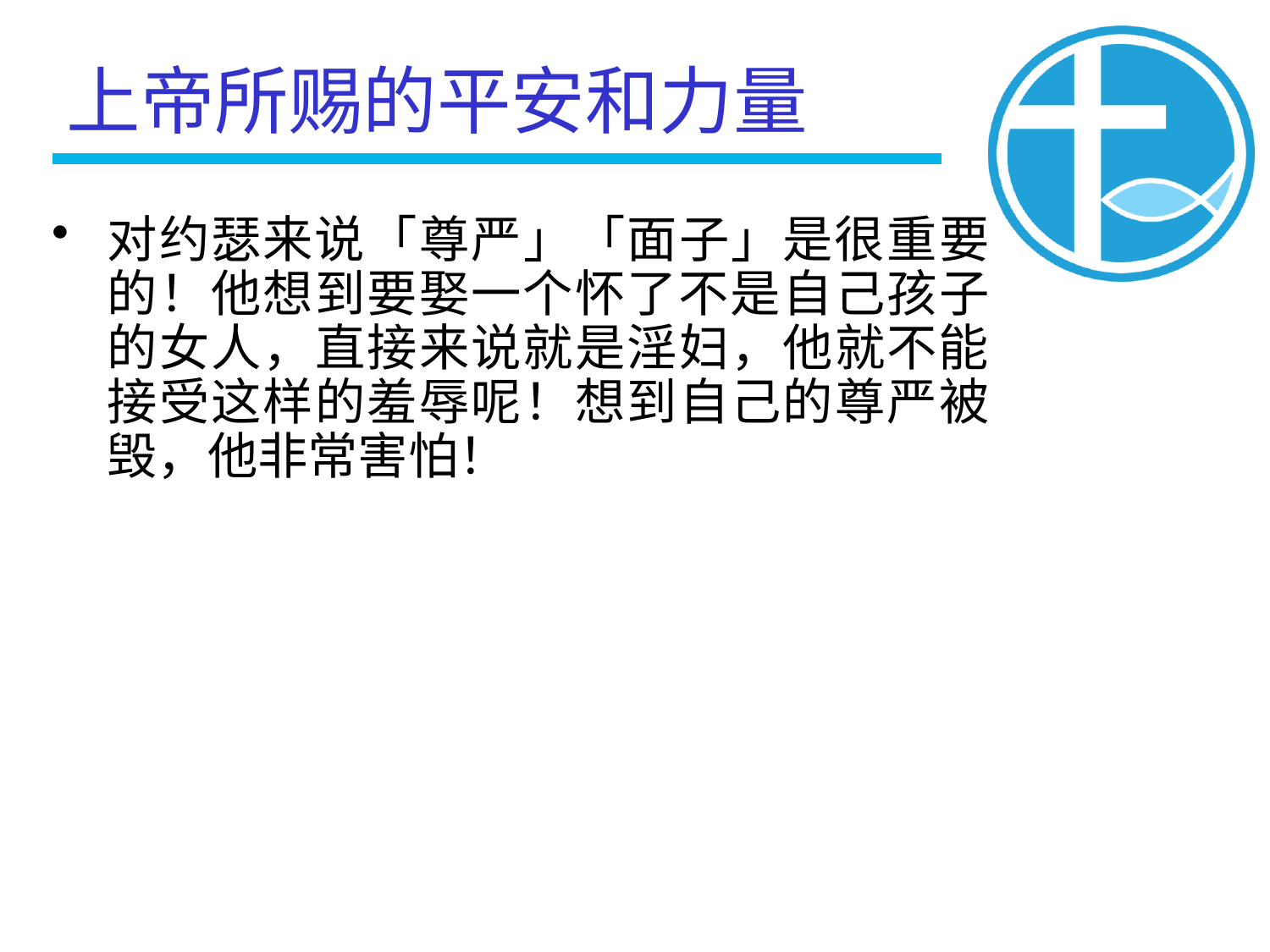

上帝所赐的平安和力量
对约瑟来说「尊严」「面子」是很重要的！他想到要娶一个怀了不是自己孩子的女人，直接来说就是淫妇，他就不能接受这样的羞辱呢！想到自己的尊严被毁，他非常害怕！